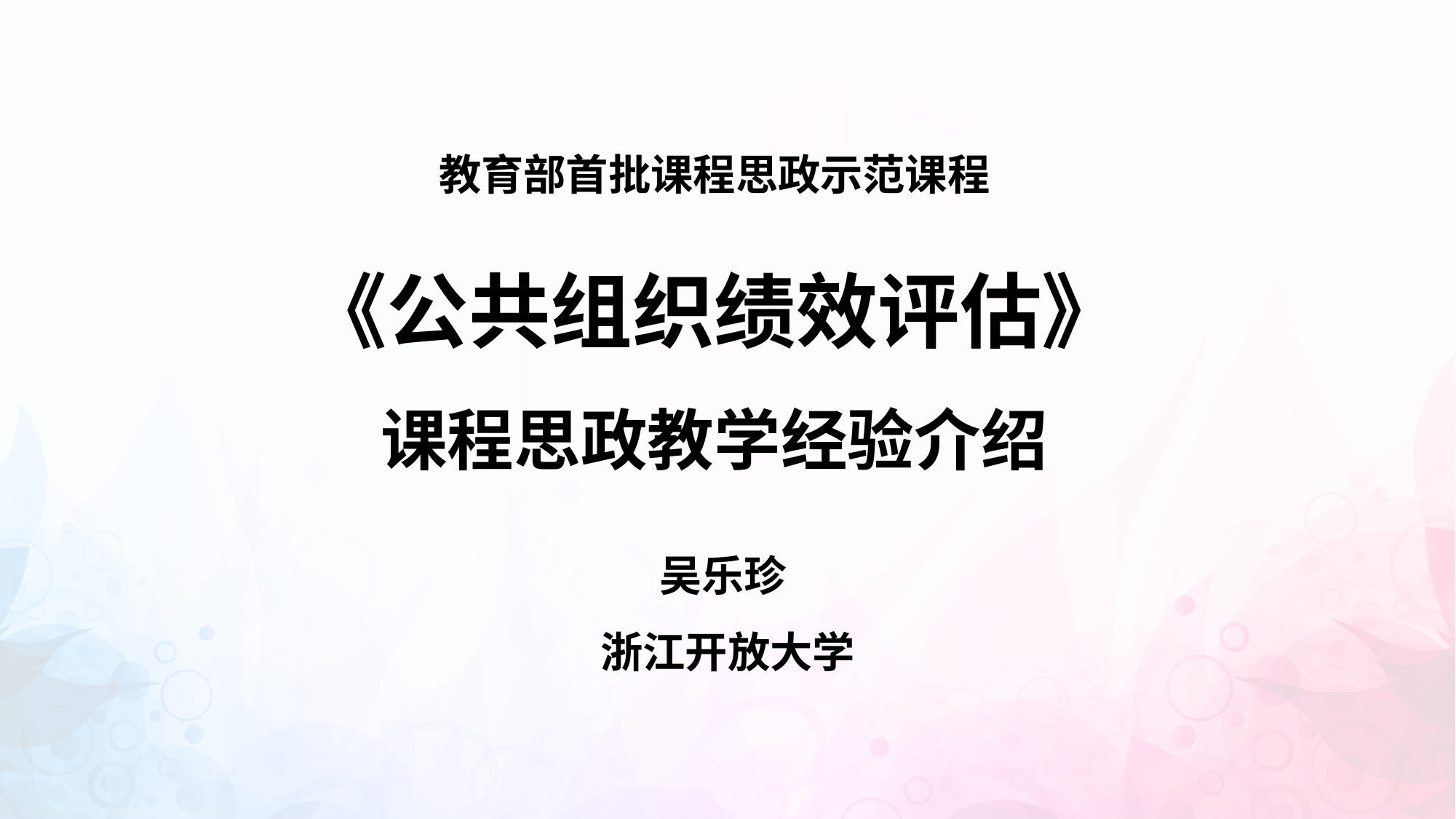

教育部首批课程思政示范课程
《公共组织绩效评估》
课程思政教学经验介绍
吴乐珍
浙江开放大学